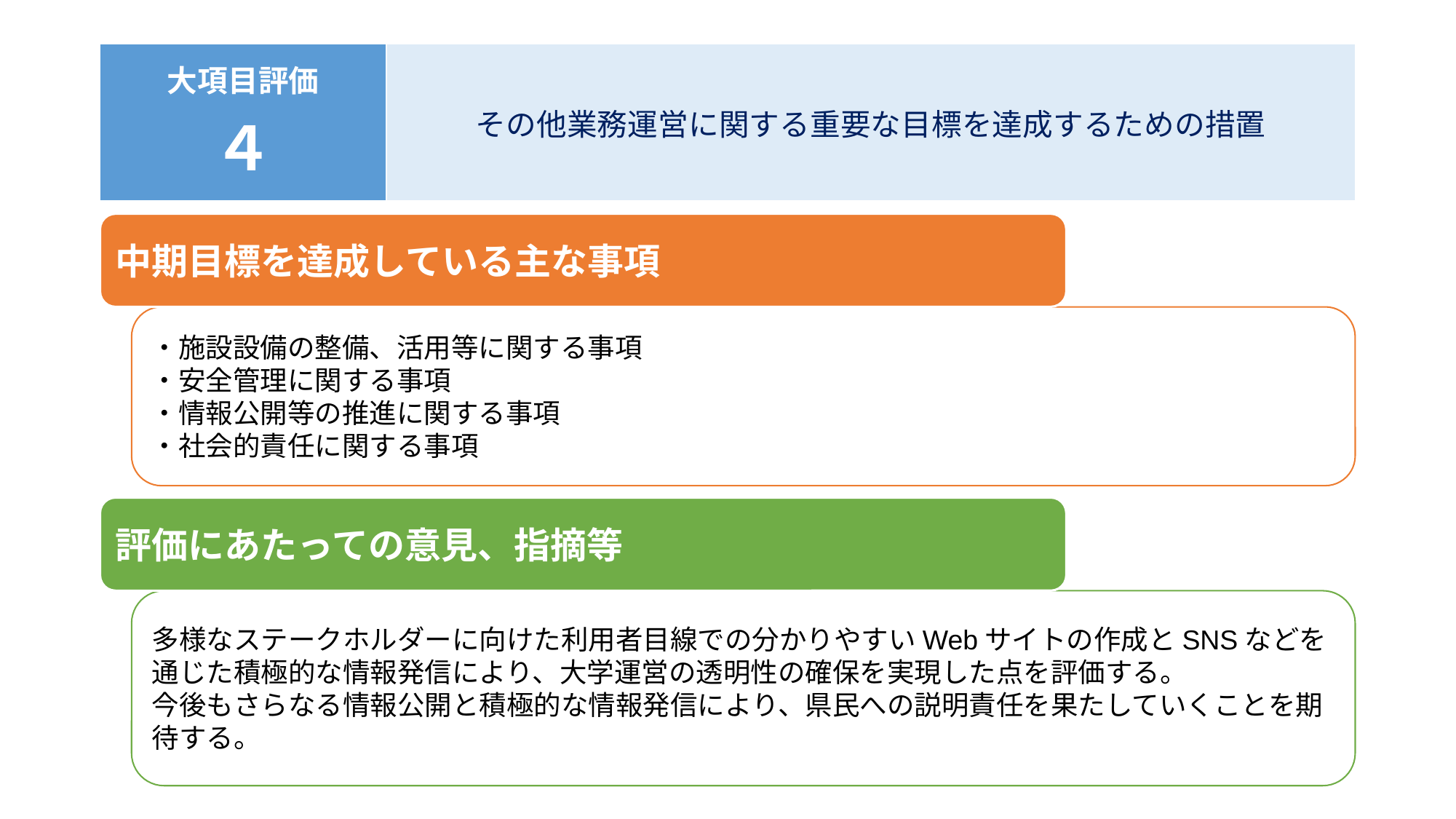

#
| 大項目評価 ４ | その他業務運営に関する重要な目標を達成するための措置 |
| --- | --- |
中期目標を達成している主な事項
・施設設備の整備、活用等に関する事項
・安全管理に関する事項
・情報公開等の推進に関する事項
・社会的責任に関する事項
評価にあたっての意見、指摘等
多様なステークホルダーに向けた利用者目線での分かりやすいWebサイトの作成とSNSなどを通じた積極的な情報発信により、大学運営の透明性の確保を実現した点を評価する。
今後もさらなる情報公開と積極的な情報発信により、県民への説明責任を果たしていくことを期待する。